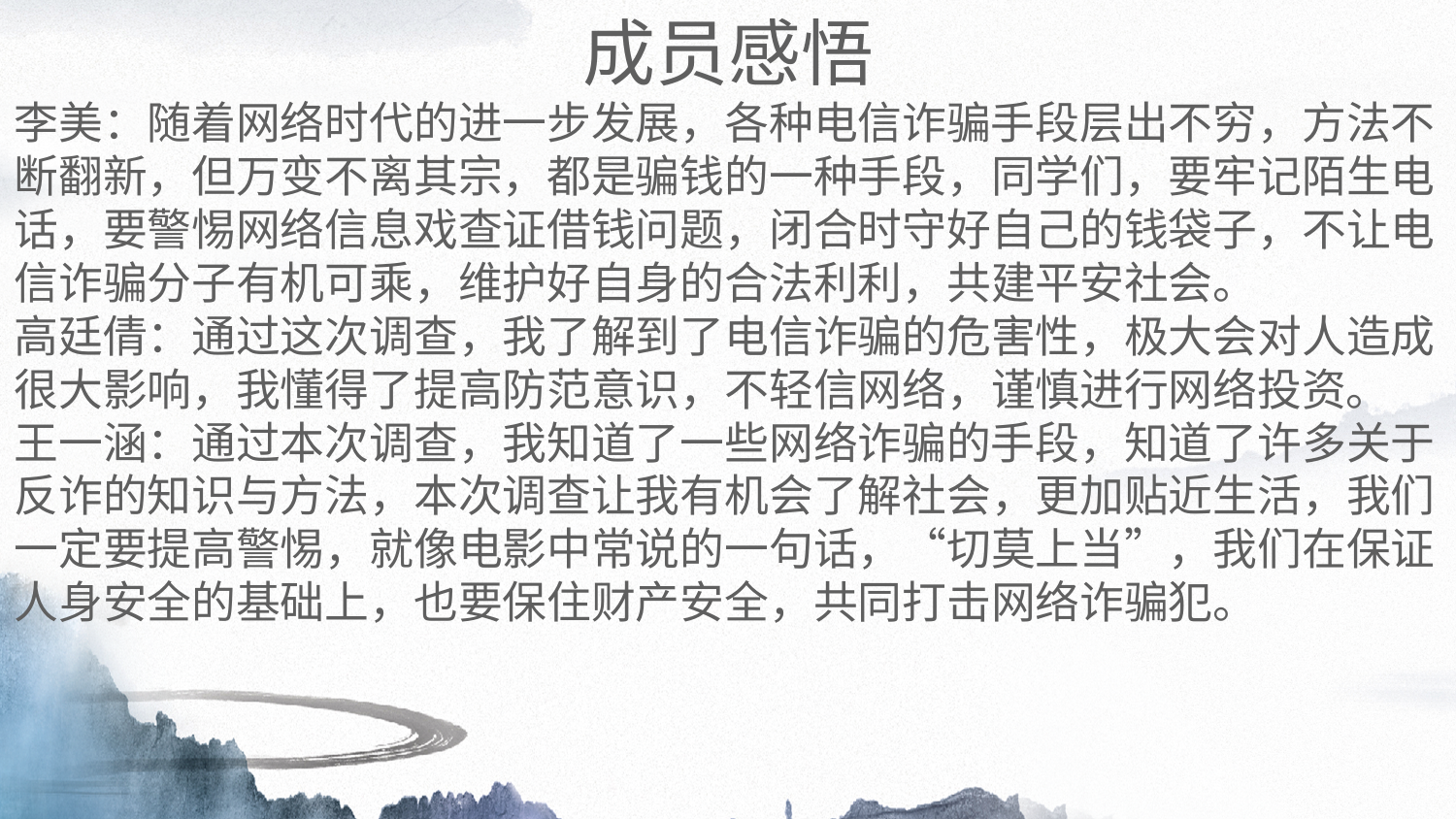

成员感悟
李美：随着网络时代的进一步发展，各种电信诈骗手段层出不穷，方法不断翻新，但万变不离其宗，都是骗钱的一种手段，同学们，要牢记陌生电话，要警惕网络信息戏查证借钱问题，闭合时守好自己的钱袋子，不让电信诈骗分子有机可乘，维护好自身的合法利利，共建平安社会。
高廷倩：通过这次调查，我了解到了电信诈骗的危害性，极大会对人造成很大影响，我懂得了提高防范意识，不轻信网络，谨慎进行网络投资。
王一涵：通过本次调查，我知道了一些网络诈骗的手段，知道了许多关于反诈的知识与方法，本次调查让我有机会了解社会，更加贴近生活，我们一定要提高警惕，就像电影中常说的一句话，“切莫上当”，我们在保证人身安全的基础上，也要保住财产安全，共同打击网络诈骗犯。